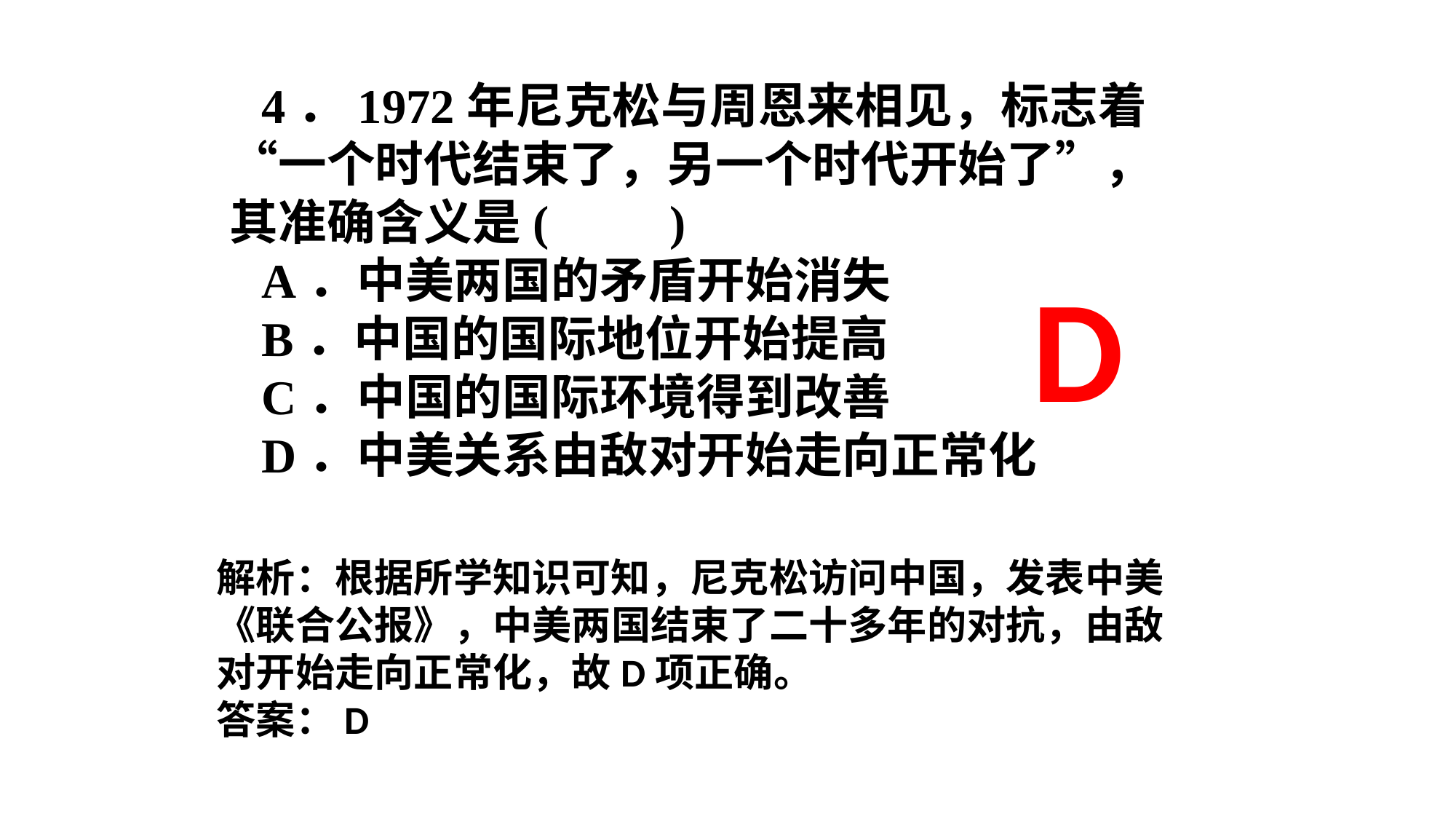

4．1972年尼克松与周恩来相见，标志着“一个时代结束了，另一个时代开始了”，其准确含义是(　　)
A．中美两国的矛盾开始消失
B．中国的国际地位开始提高
C．中国的国际环境得到改善
D．中美关系由敌对开始走向正常化
D
解析：根据所学知识可知，尼克松访问中国，发表中美《联合公报》，中美两国结束了二十多年的对抗，由敌对开始走向正常化，故D项正确。
答案：D